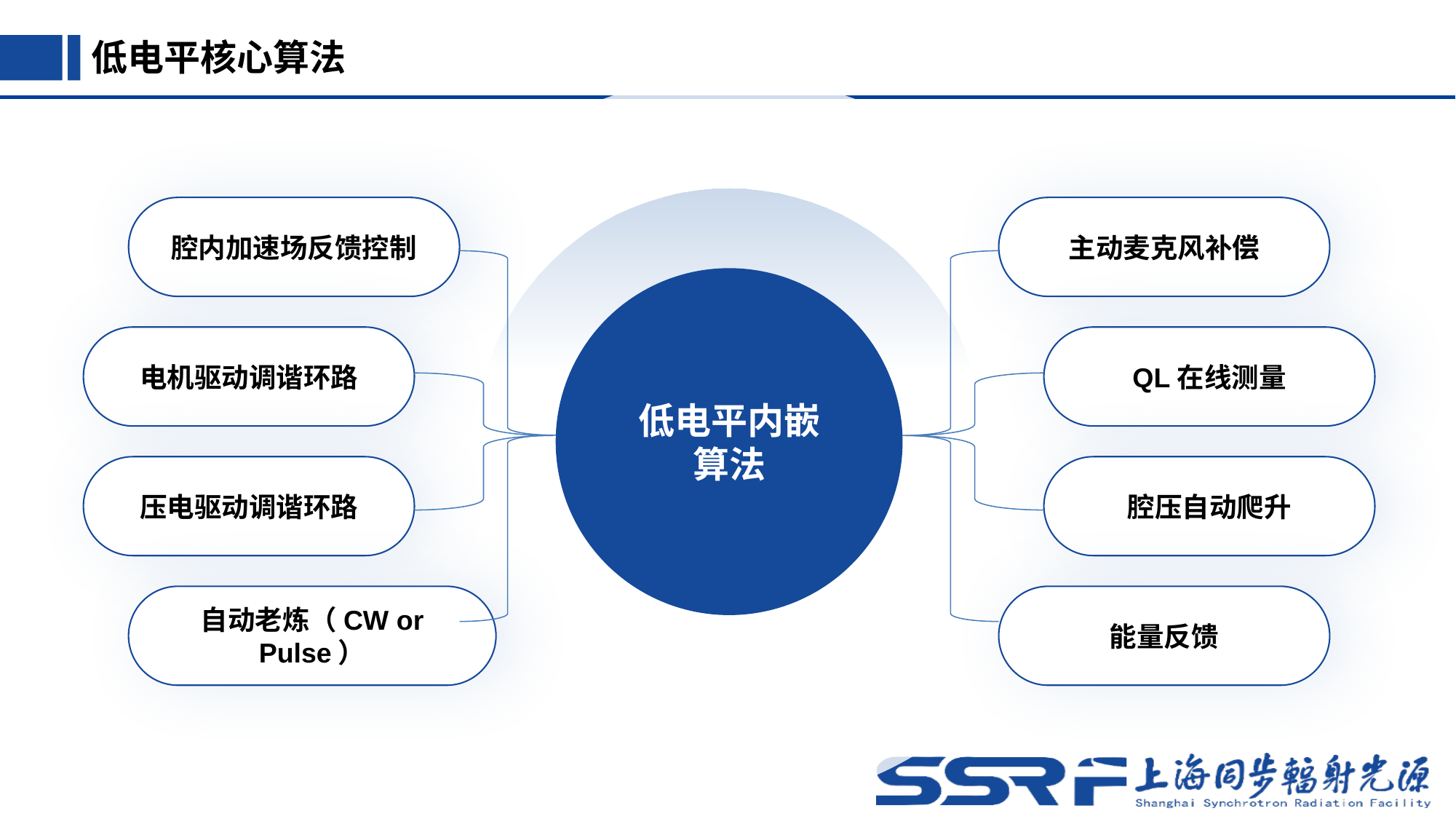

低电平核心算法

腔内加速场反馈控制
主动麦克风补偿

低电平内嵌
算法
电机驱动调谐环路
QL在线测量

压电驱动调谐环路
腔压自动爬升
自动老炼（CW or Pulse）
能量反馈